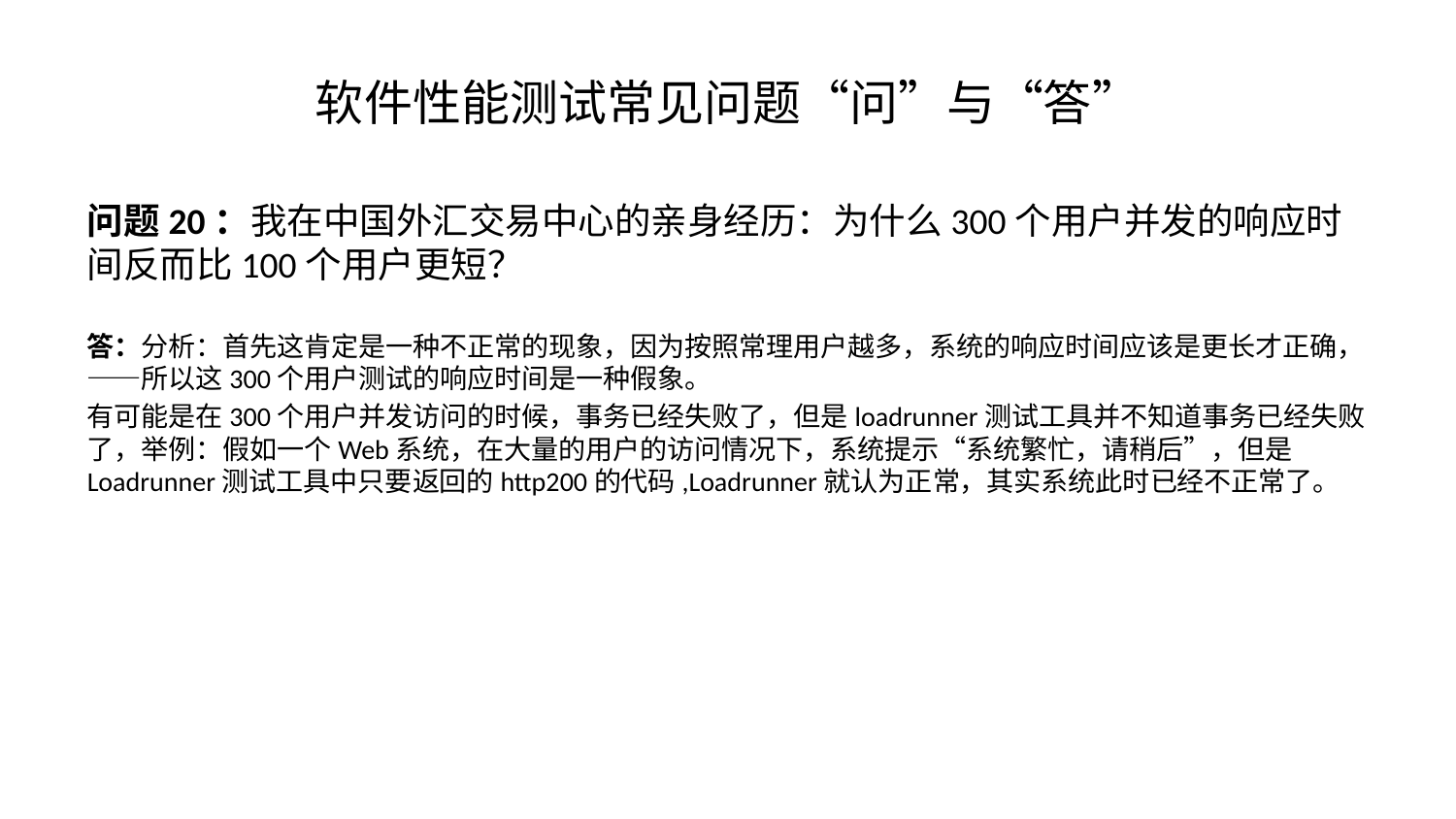

# 软件性能测试常见问题“问”与“答”
问题20：我在中国外汇交易中心的亲身经历：为什么300个用户并发的响应时间反而比100个用户更短？

答：分析：首先这肯定是一种不正常的现象，因为按照常理用户越多，系统的响应时间应该是更长才正确，——所以这300个用户测试的响应时间是一种假象。
有可能是在300个用户并发访问的时候，事务已经失败了，但是loadrunner测试工具并不知道事务已经失败了，举例：假如一个Web系统，在大量的用户的访问情况下，系统提示“系统繁忙，请稍后”，但是Loadrunner测试工具中只要返回的http200的代码,Loadrunner就认为正常，其实系统此时已经不正常了。